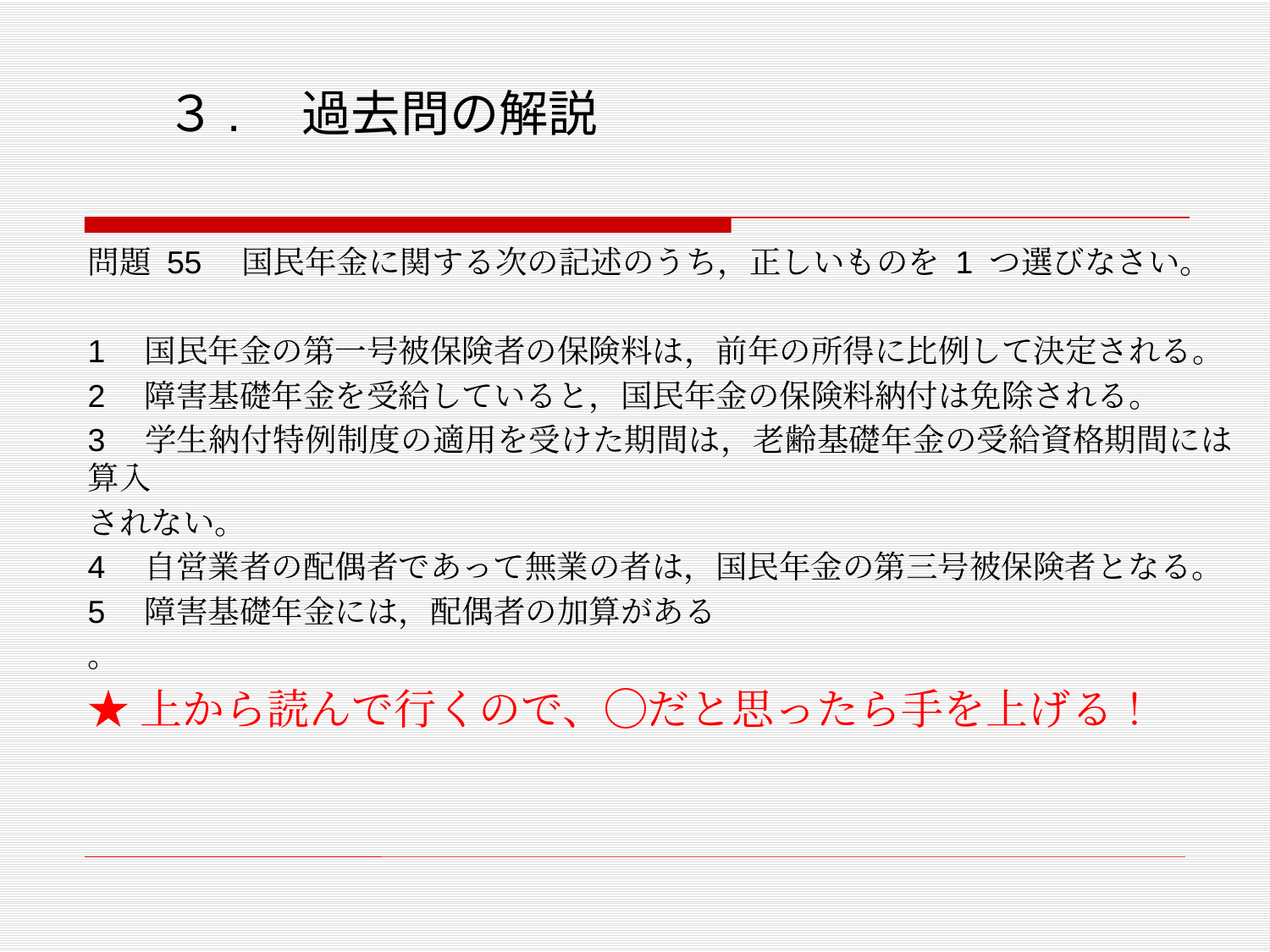

# ３.　過去問の解説
問題 55　国民年金に関する次の記述のうち，正しいものを 1 つ選びなさい。

1　国民年金の第一号被保険者の保険料は，前年の所得に比例して決定される。
2　障害基礎年金を受給していると，国民年金の保険料納付は免除される。
3　学生納付特例制度の適用を受けた期間は，老齢基礎年金の受給資格期間には算入
されない。
4　自営業者の配偶者であって無業の者は，国民年金の第三号被保険者となる。
5　障害基礎年金には，配偶者の加算がある
。
★上から読んで行くので、◯だと思ったら手を上げる！